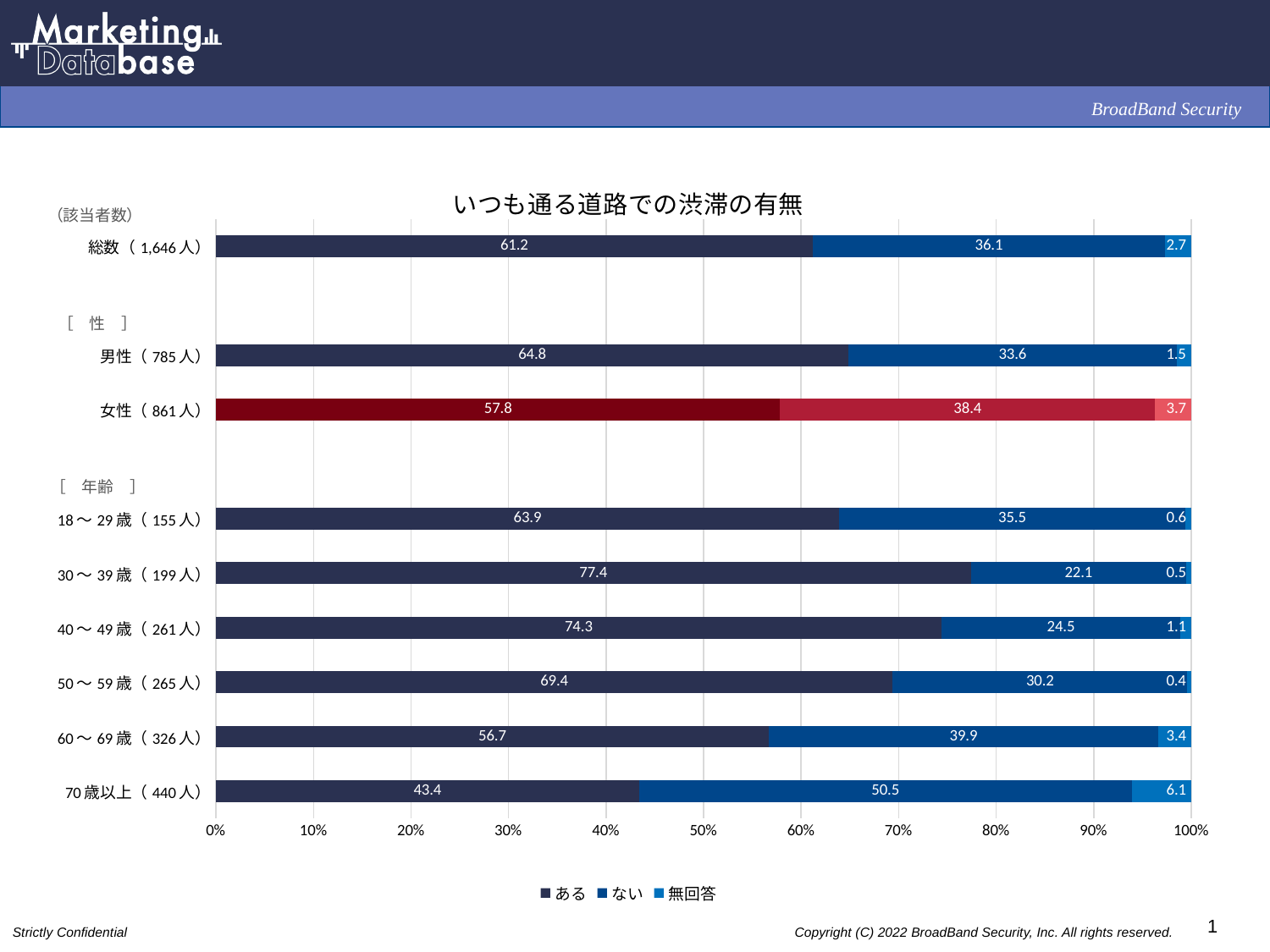

### Chart: いつも通る道路での渋滞の有無

| Category | ある | ない | 無回答 |
|---|---|---|---|
| 総数（1,646人） | 61.2 | 36.1 | 2.7 |
|  | None | None | None |
| 男性（785人） | 64.8 | 33.6 | 1.5 |
| 女性（861人） | 57.8 | 38.4 | 3.7 |
|  | None | None | None |
| 18～29歳（155人） | 63.9 | 35.5 | 0.6 |
| 30～39歳（199人） | 77.4 | 22.1 | 0.5 |
| 40～49歳（261人） | 74.3 | 24.5 | 1.1 |
| 50～59歳（265人） | 69.4 | 30.2 | 0.4 |
| 60～69歳（326人） | 56.7 | 39.9 | 3.4 |
| 70歳以上（440人） | 43.4 | 50.5 | 6.1 |